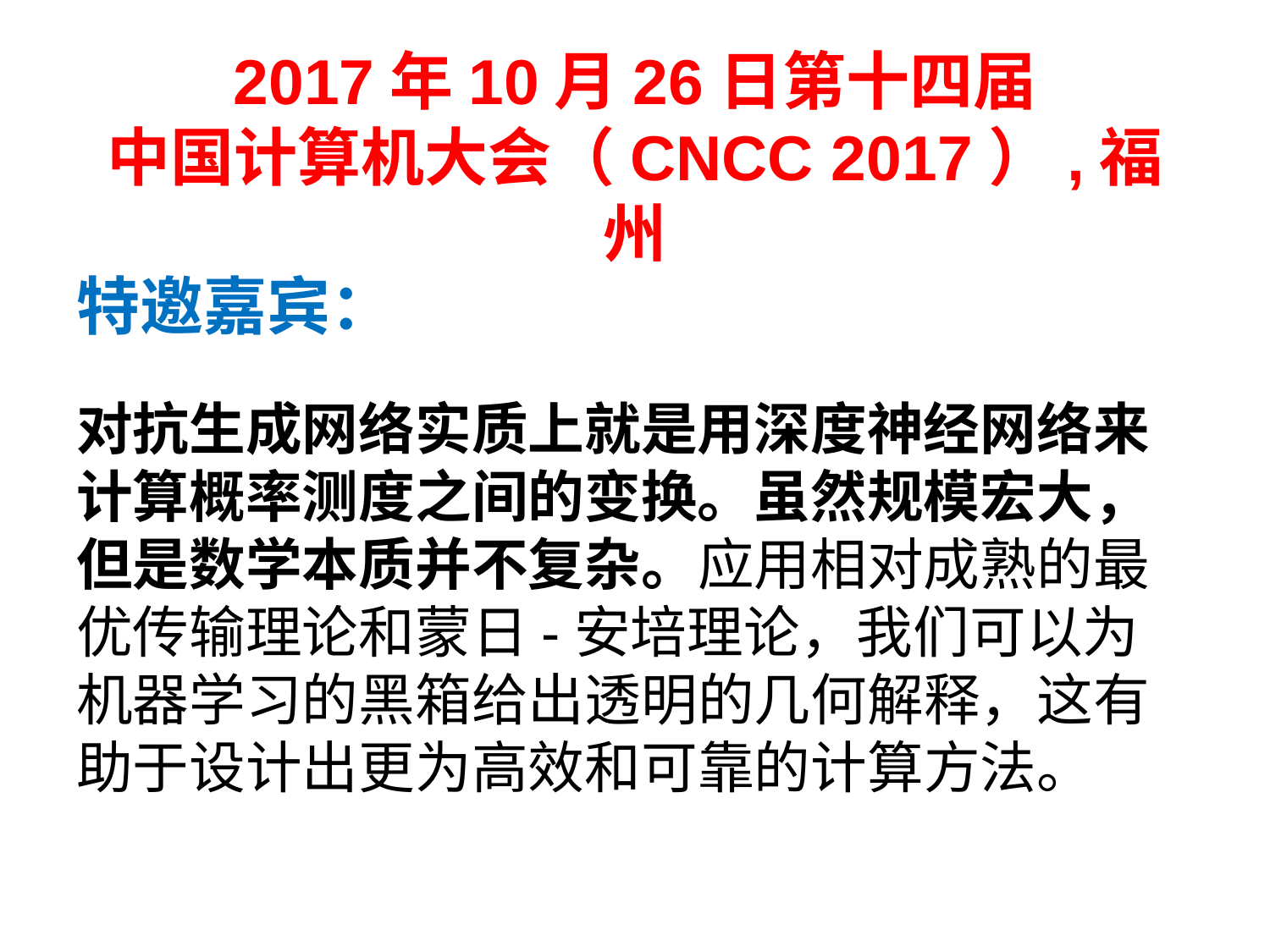

# 2017年10月26日第十四届 中国计算机大会（CNCC 2017）,福州
特邀嘉宾：

对抗生成网络实质上就是用深度神经网络来计算概率测度之间的变换。虽然规模宏大，但是数学本质并不复杂。应用相对成熟的最优传输理论和蒙日-安培理论，我们可以为机器学习的黑箱给出透明的几何解释，这有助于设计出更为高效和可靠的计算方法。